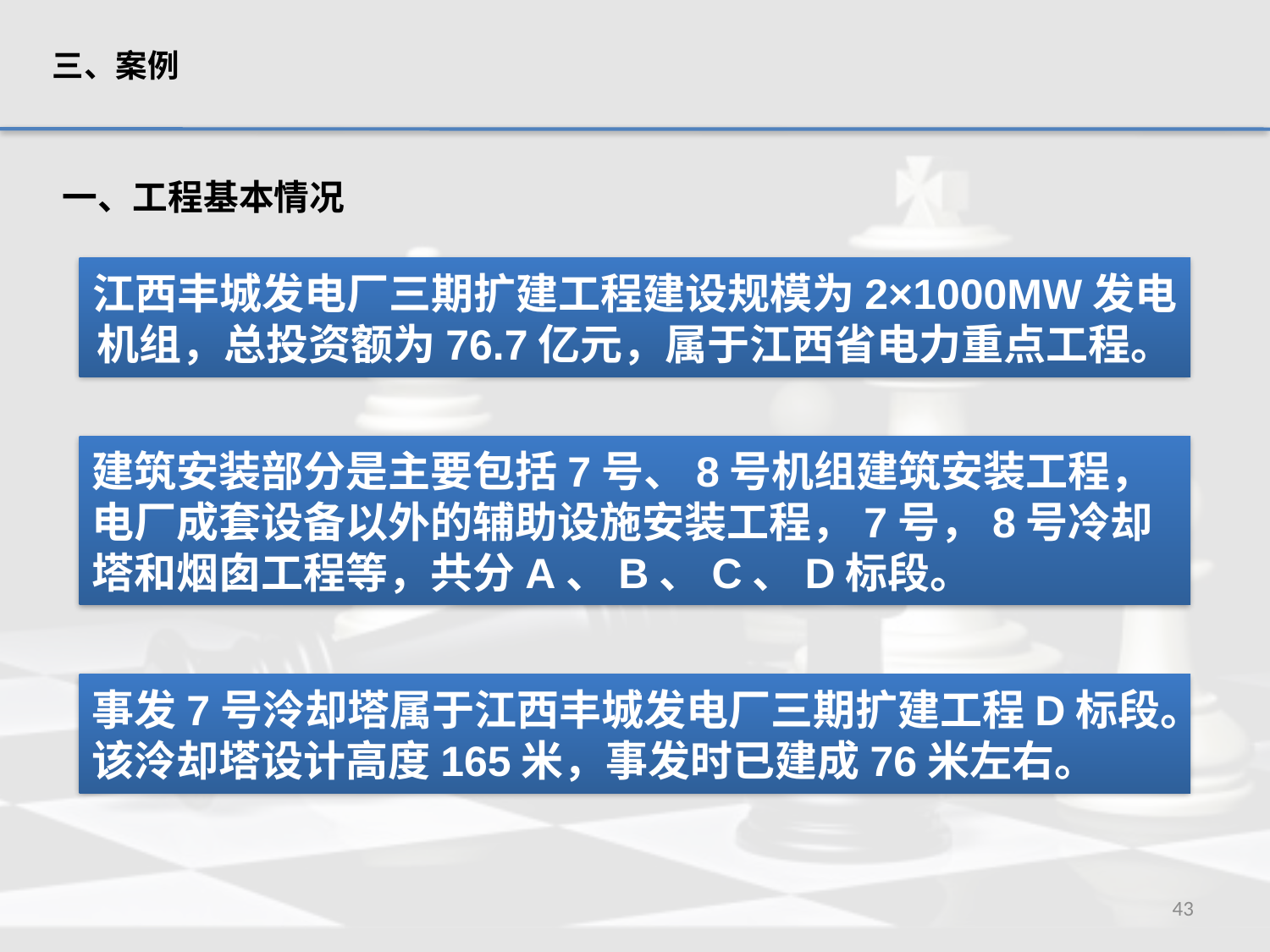

三、案例
一、工程基本情况
江西丰城发电厂三期扩建工程建设规模为2×1000MW发电机组，总投资额为76.7亿元，属于江西省电力重点工程。
建筑安装部分是主要包括7号、8号机组建筑安装工程，电厂成套设备以外的辅助设施安装工程，7号，8号冷却塔和烟囱工程等，共分A、B、C、D标段。
事发7号泠却塔属于江西丰城发电厂三期扩建工程D标段。该泠却塔设计高度165米，事发时已建成76米左右。

43